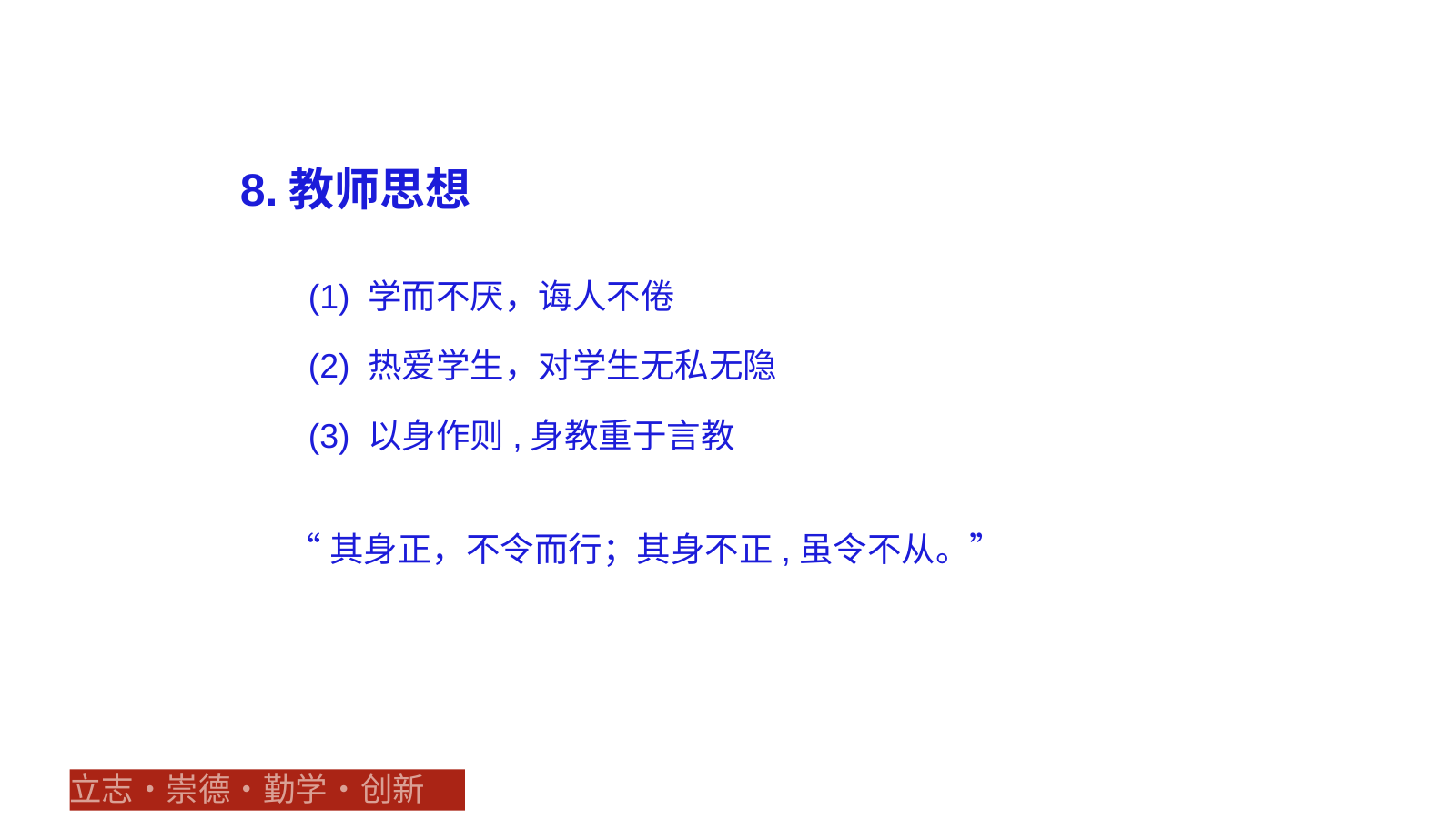

8.教师思想
(1) 学而不厌，诲人不倦
(2) 热爱学生，对学生无私无隐
(3) 以身作则,身教重于言教
“其身正，不令而行；其身不正,虽令不从。”
立志•崇德•勤学•创新